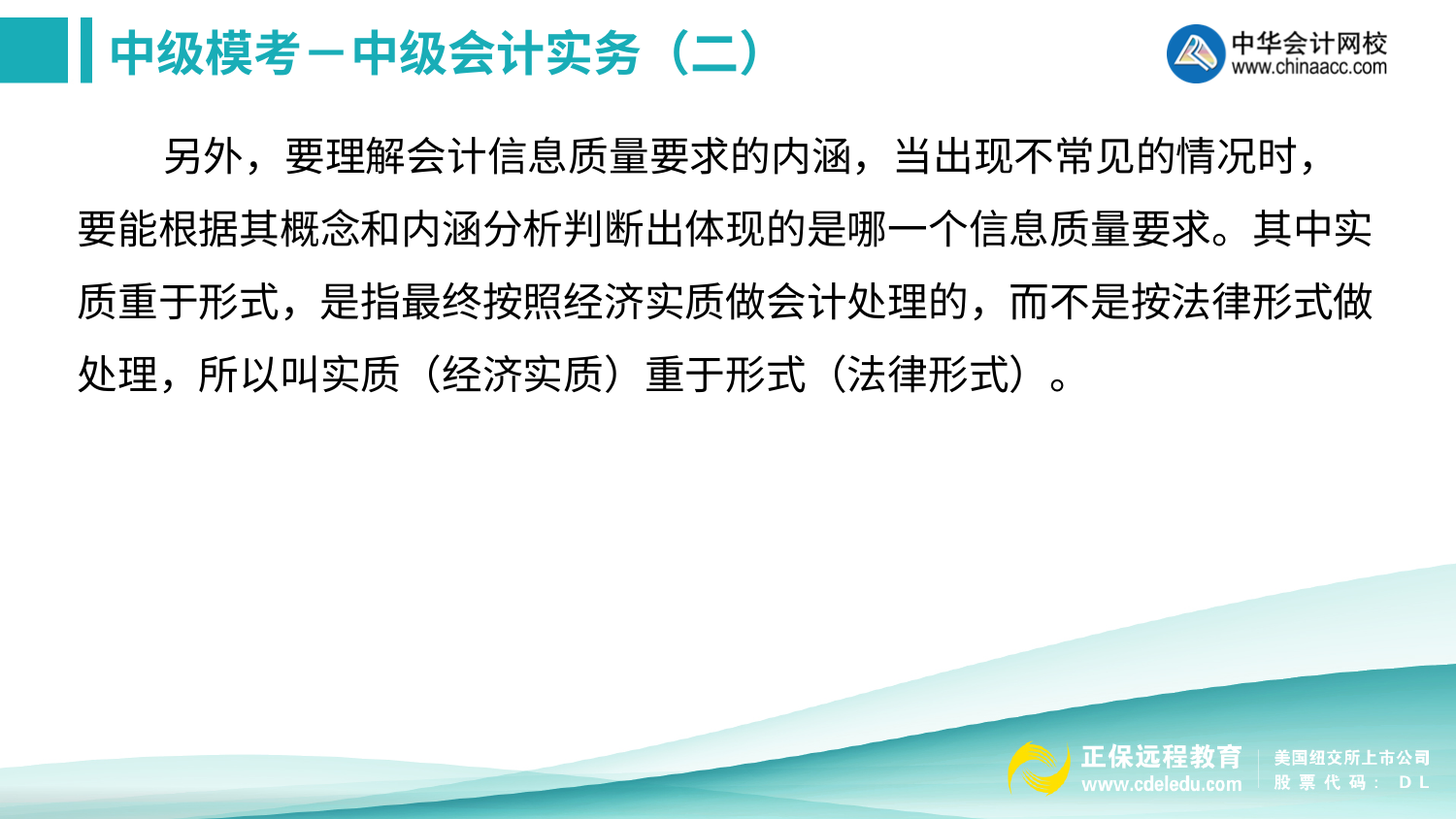

另外，要理解会计信息质量要求的内涵，当出现不常见的情况时，要能根据其概念和内涵分析判断出体现的是哪一个信息质量要求。其中实质重于形式，是指最终按照经济实质做会计处理的，而不是按法律形式做处理，所以叫实质（经济实质）重于形式（法律形式）。